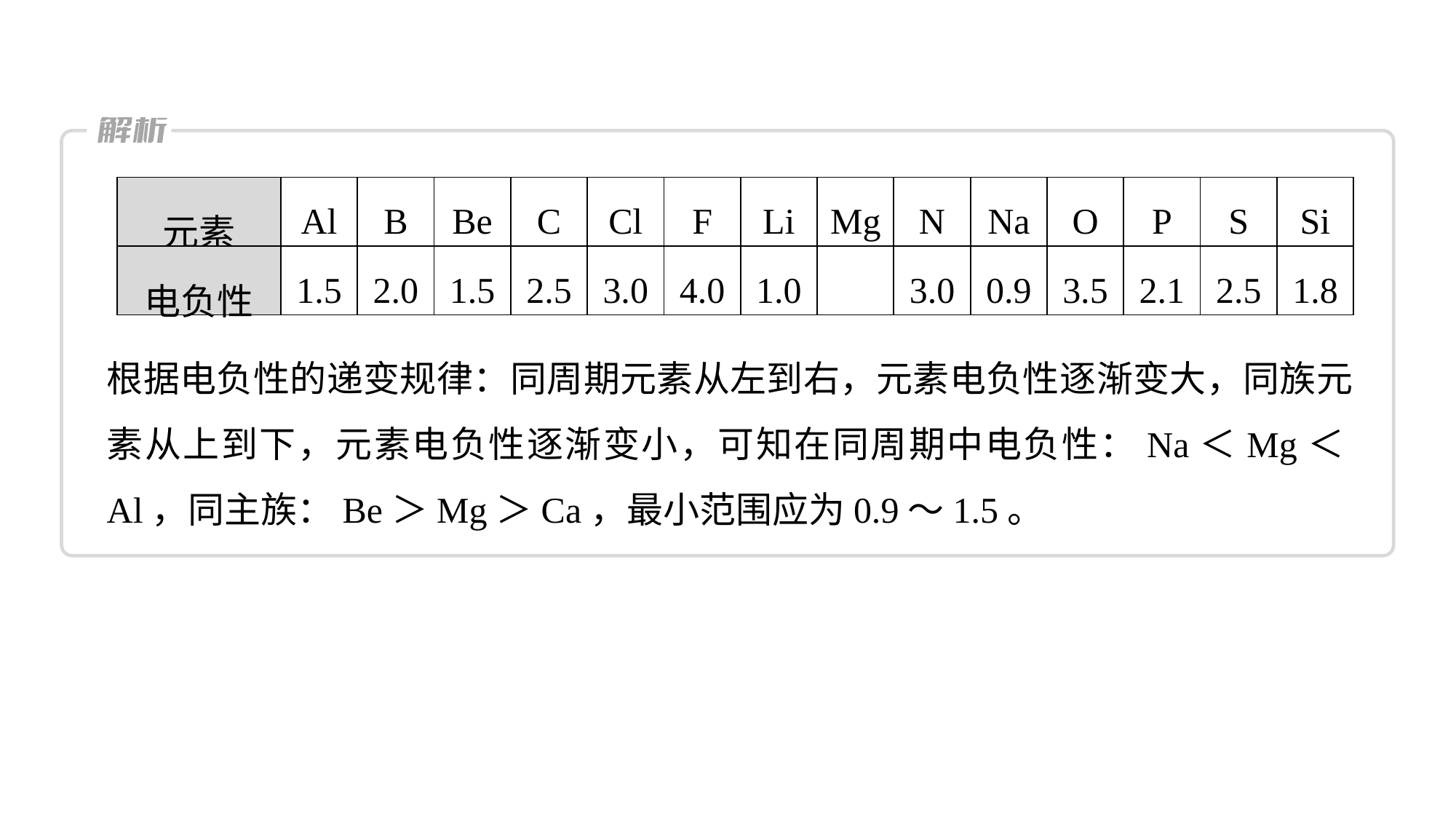

| 元素 | Al | B | Be | C | Cl | F | Li | Mg | N | Na | O | P | S | Si |
| --- | --- | --- | --- | --- | --- | --- | --- | --- | --- | --- | --- | --- | --- | --- |
| 电负性 | 1.5 | 2.0 | 1.5 | 2.5 | 3.0 | 4.0 | 1.0 |  | 3.0 | 0.9 | 3.5 | 2.1 | 2.5 | 1.8 |
根据电负性的递变规律：同周期元素从左到右，元素电负性逐渐变大，同族元素从上到下，元素电负性逐渐变小，可知在同周期中电负性：Na＜Mg＜Al，同主族：Be＞Mg＞Ca，最小范围应为0.9～1.5。